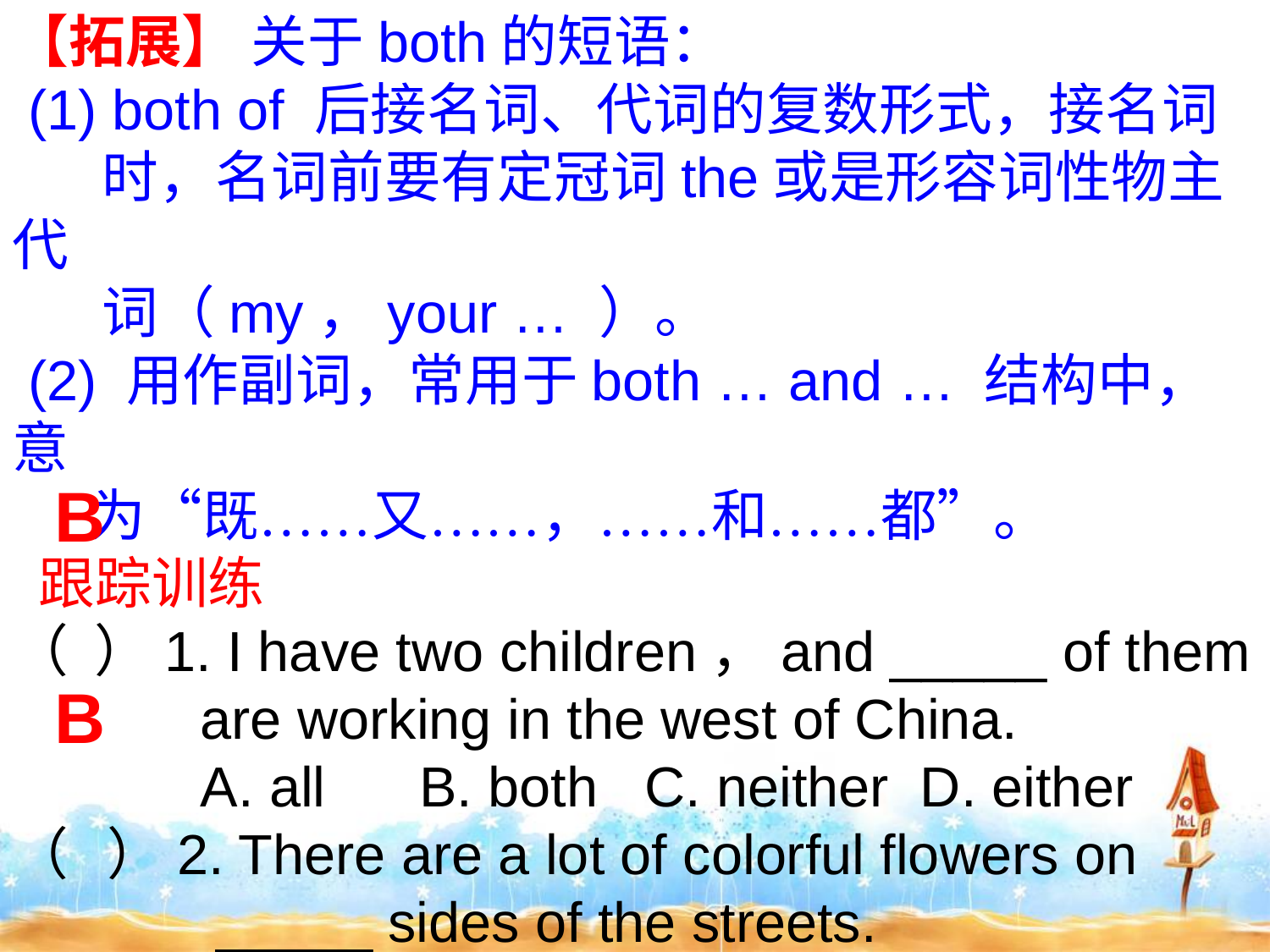

【拓展】 关于both的短语：
 (1) both of 后接名词、代词的复数形式，接名词
      时，名词前要有定冠词the或是形容词性物主代
      词（my，your … ）。
 (2) 用作副词，常用于both … and … 结构中，意
     为“既……又……，……和……都”。
 跟踪训练
（  ）1. I have two children，and _____ of them
            are working in the west of China.
            A. all      B. both   C. neither  D. either
（   ）2. There are a lot of colorful flowers on
             _____ sides of the streets.
           A. each   B. both   C. either    D. all
B
B